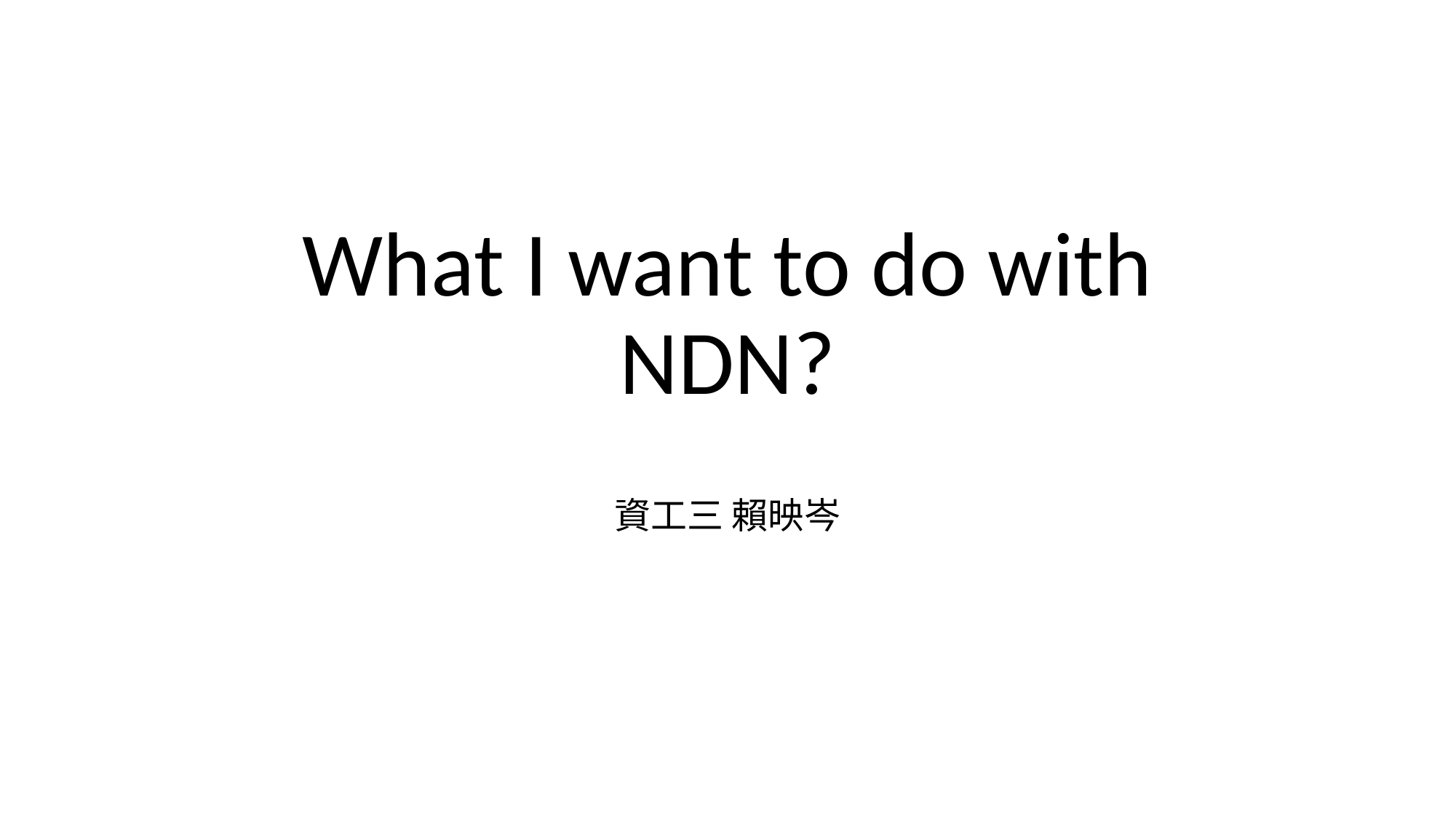

# What I want to do with NDN?
資工三 賴映岑